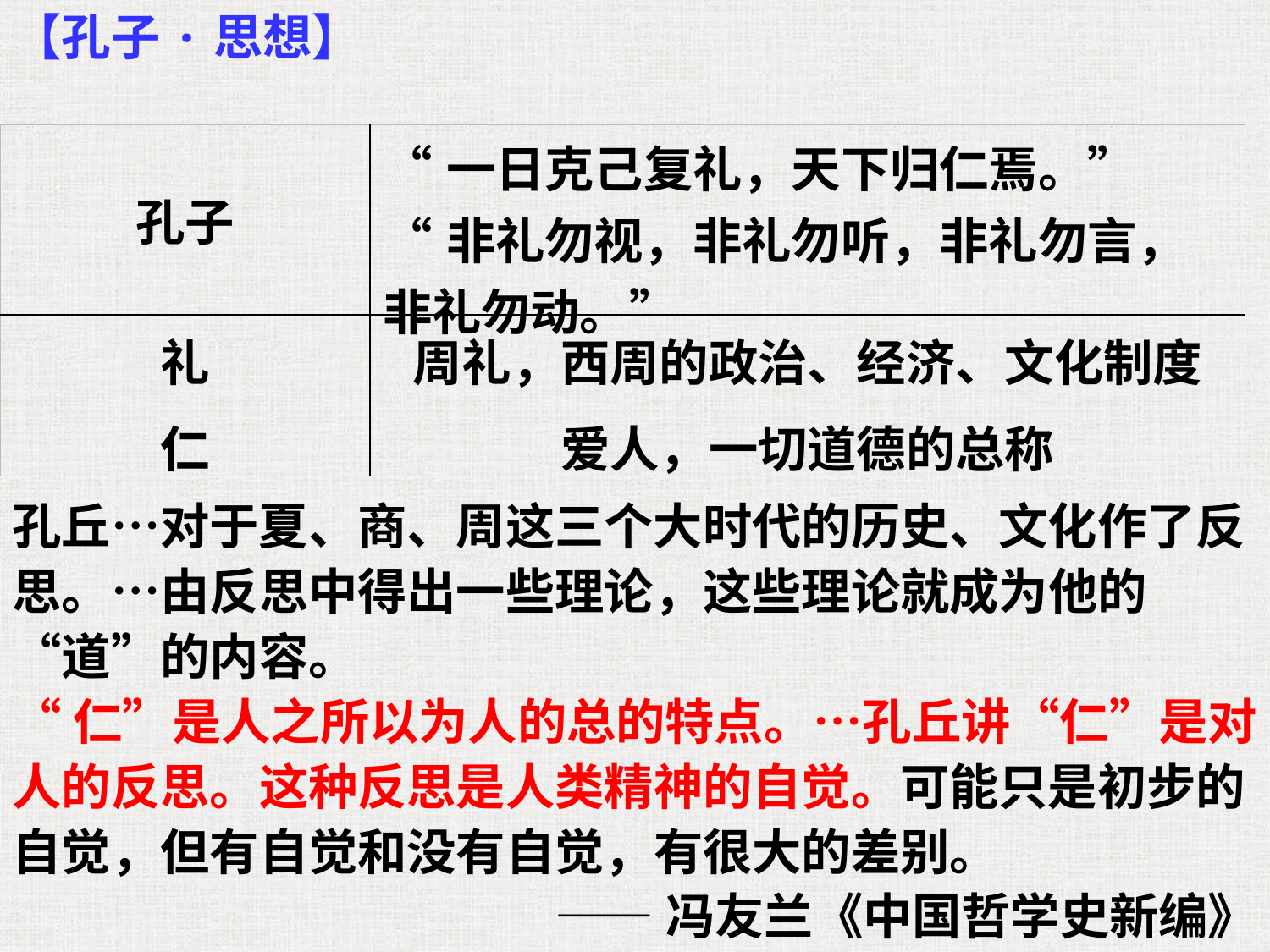

【孔子·思想】
| 孔子 | “一日克己复礼，天下归仁焉。” “非礼勿视，非礼勿听，非礼勿言，非礼勿动。” |
| --- | --- |
| 礼 | 周礼，西周的政治、经济、文化制度 |
| 仁 | 爱人，一切道德的总称 |
孔丘…对于夏、商、周这三个大时代的历史、文化作了反思。…由反思中得出一些理论，这些理论就成为他的“道”的内容。
“仁”是人之所以为人的总的特点。…孔丘讲“仁”是对人的反思。这种反思是人类精神的自觉。可能只是初步的自觉，但有自觉和没有自觉，有很大的差别。
			——冯友兰《中国哲学史新编》